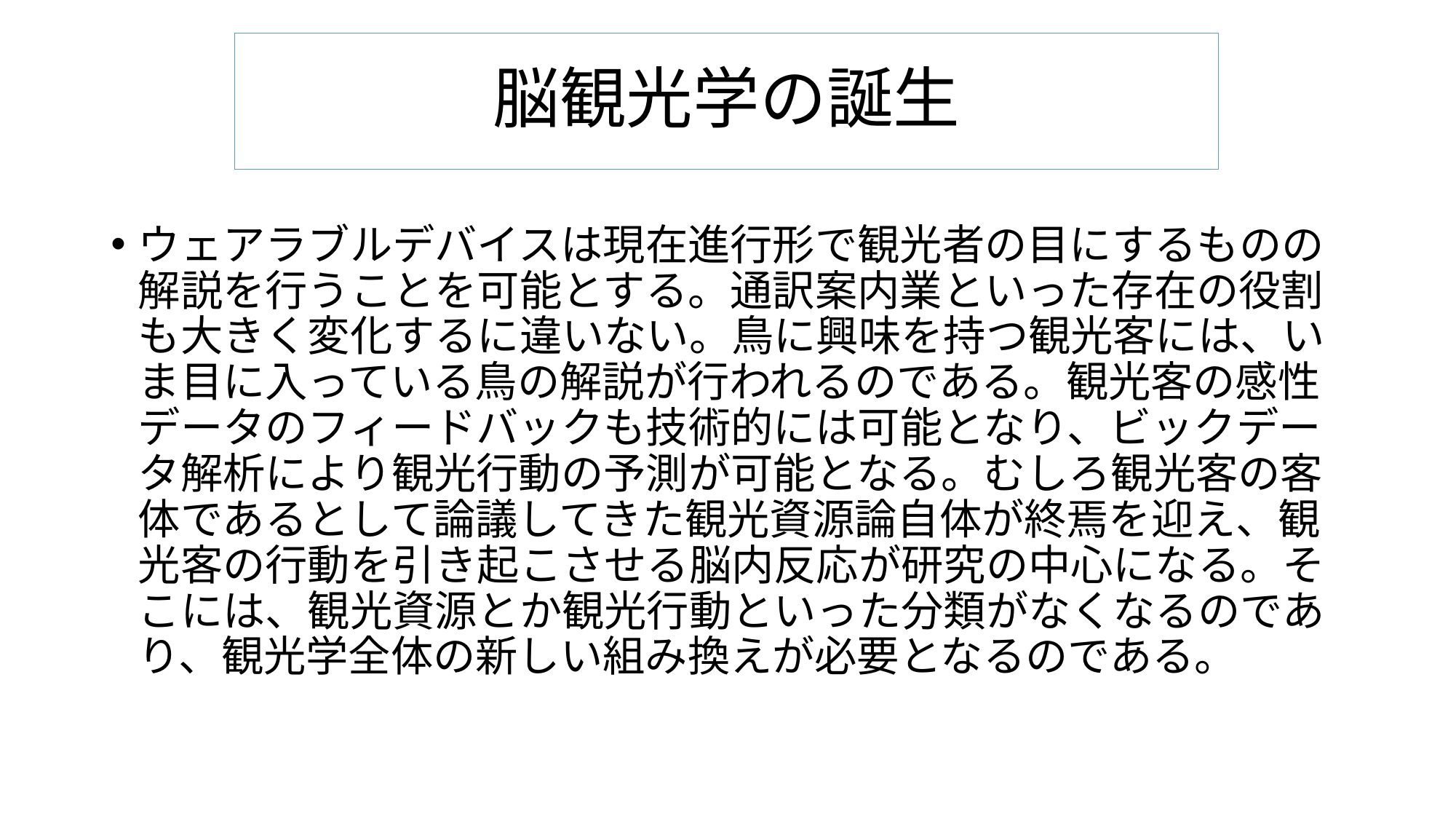

# 脳観光学の誕生
ウェアラブルデバイスは現在進行形で観光者の目にするものの解説を行うことを可能とする。通訳案内業といった存在の役割も大きく変化するに違いない。鳥に興味を持つ観光客には、いま目に入っている鳥の解説が行われるのである。観光客の感性データのフィードバックも技術的には可能となり、ビックデータ解析により観光行動の予測が可能となる。むしろ観光客の客体であるとして論議してきた観光資源論自体が終焉を迎え、観光客の行動を引き起こさせる脳内反応が研究の中心になる。そこには、観光資源とか観光行動といった分類がなくなるのであり、観光学全体の新しい組み換えが必要となるのである。